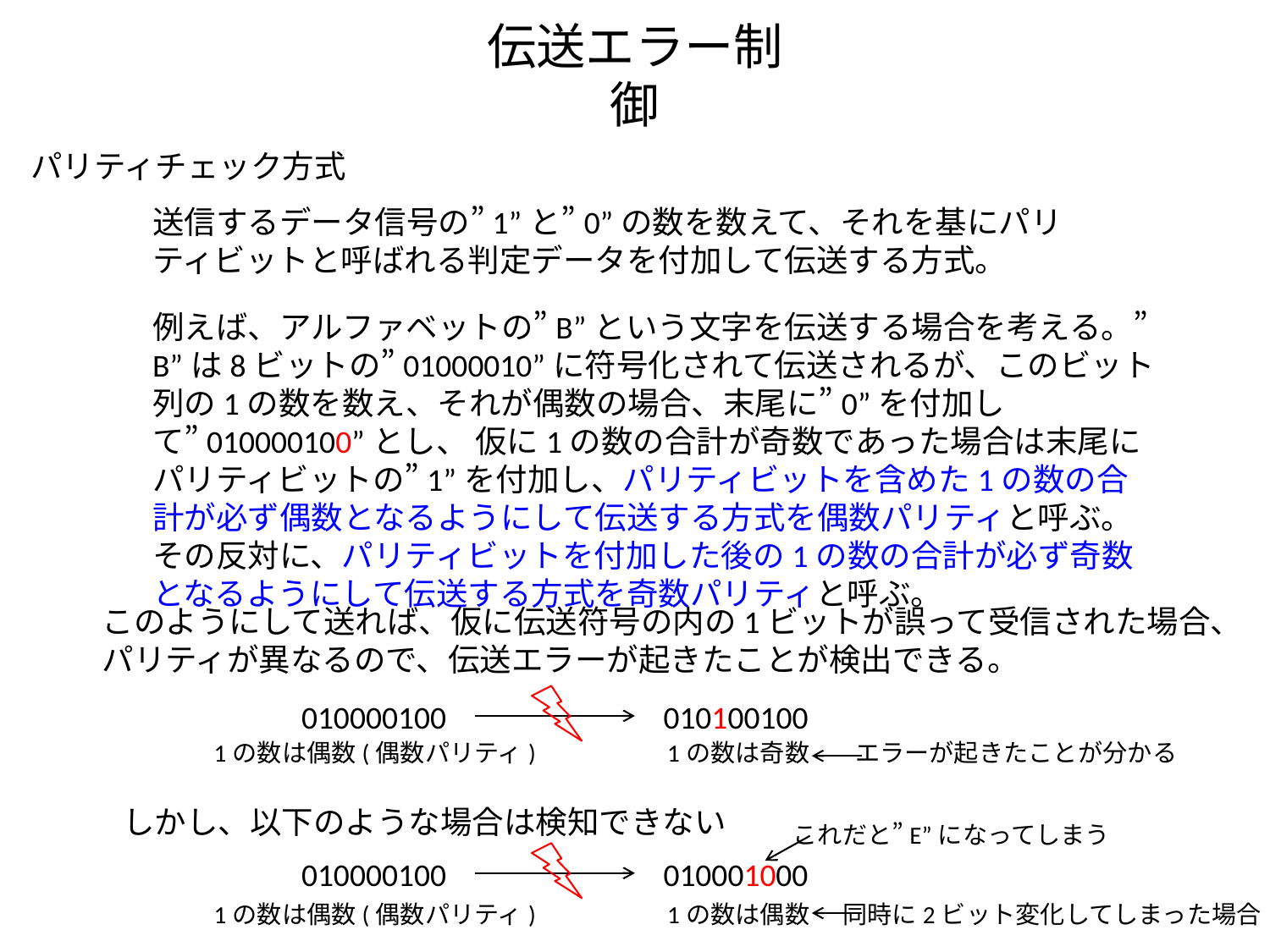

# 伝送エラー制御
パリティチェック方式
送信するデータ信号の”1”と”0”の数を数えて、それを基にパリティビットと呼ばれる判定データを付加して伝送する方式。
例えば、アルファベットの”B”という文字を伝送する場合を考える。”B”は8ビットの”01000010”に符号化されて伝送されるが、このビット列の1の数を数え、それが偶数の場合、末尾に”0”を付加して”010000100”とし、 仮に1の数の合計が奇数であった場合は末尾にパリティビットの”1”を付加し、パリティビットを含めた1の数の合計が必ず偶数となるようにして伝送する方式を偶数パリティと呼ぶ。その反対に、パリティビットを付加した後の1の数の合計が必ず奇数となるようにして伝送する方式を奇数パリティと呼ぶ。
このようにして送れば、仮に伝送符号の内の1ビットが誤って受信された場合、
パリティが異なるので、伝送エラーが起きたことが検出できる。

010000100
010100100
1の数は偶数(偶数パリティ)
1の数は奇数
エラーが起きたことが分かる
しかし、以下のような場合は検知できない
これだと”E”になってしまう

010000100
010001000
1の数は偶数(偶数パリティ)
1の数は偶数
同時に2ビット変化してしまった場合